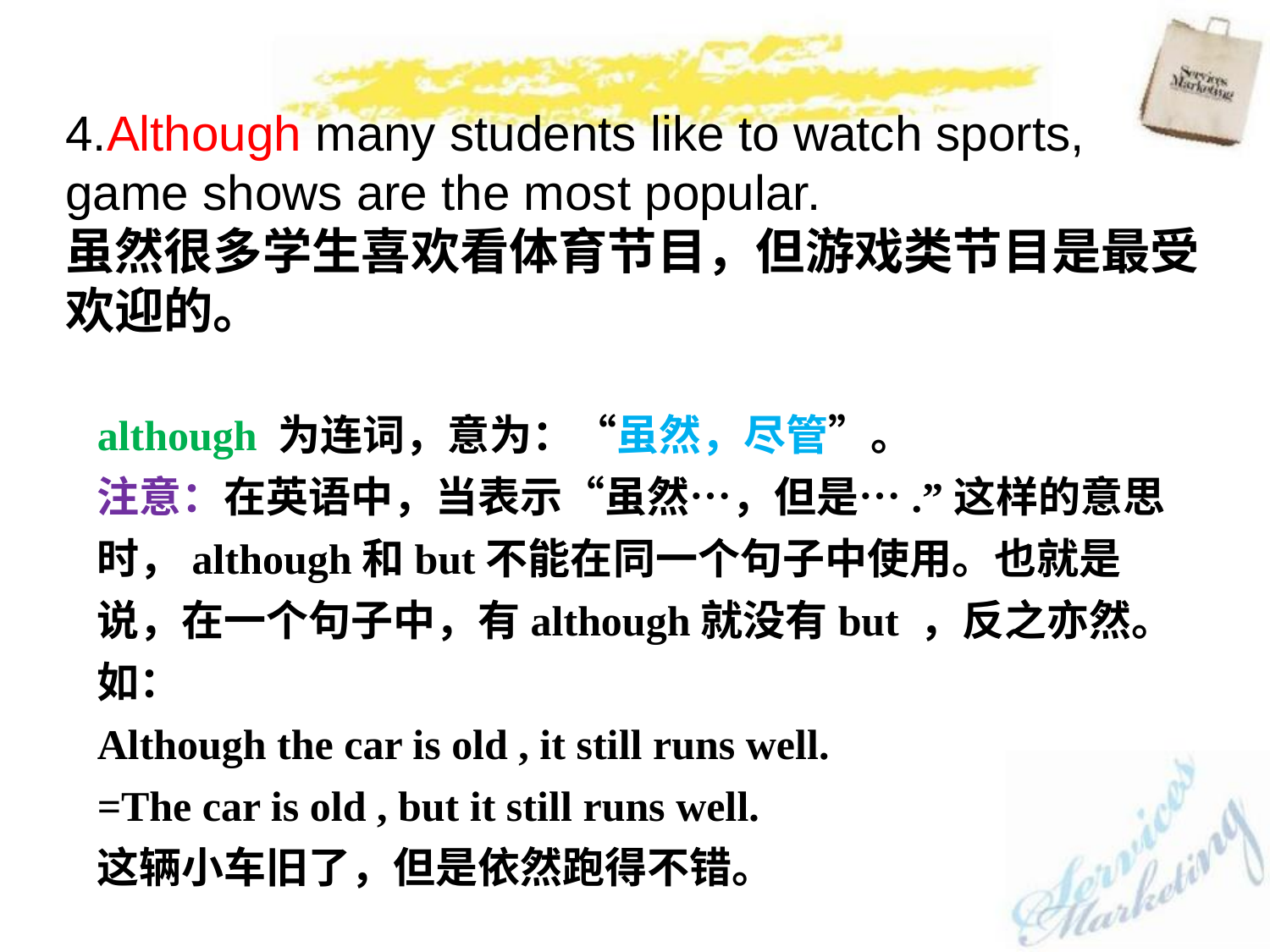

4.Although many students like to watch sports, game shows are the most popular.
虽然很多学生喜欢看体育节目，但游戏类节目是最受欢迎的。
although 为连词，意为：“虽然，尽管”。
注意：在英语中，当表示“虽然…，但是….”这样的意思时，although和but不能在同一个句子中使用。也就是说，在一个句子中，有although就没有but ，反之亦然。如：
Although the car is old , it still runs well.
=The car is old , but it still runs well.
这辆小车旧了，但是依然跑得不错。